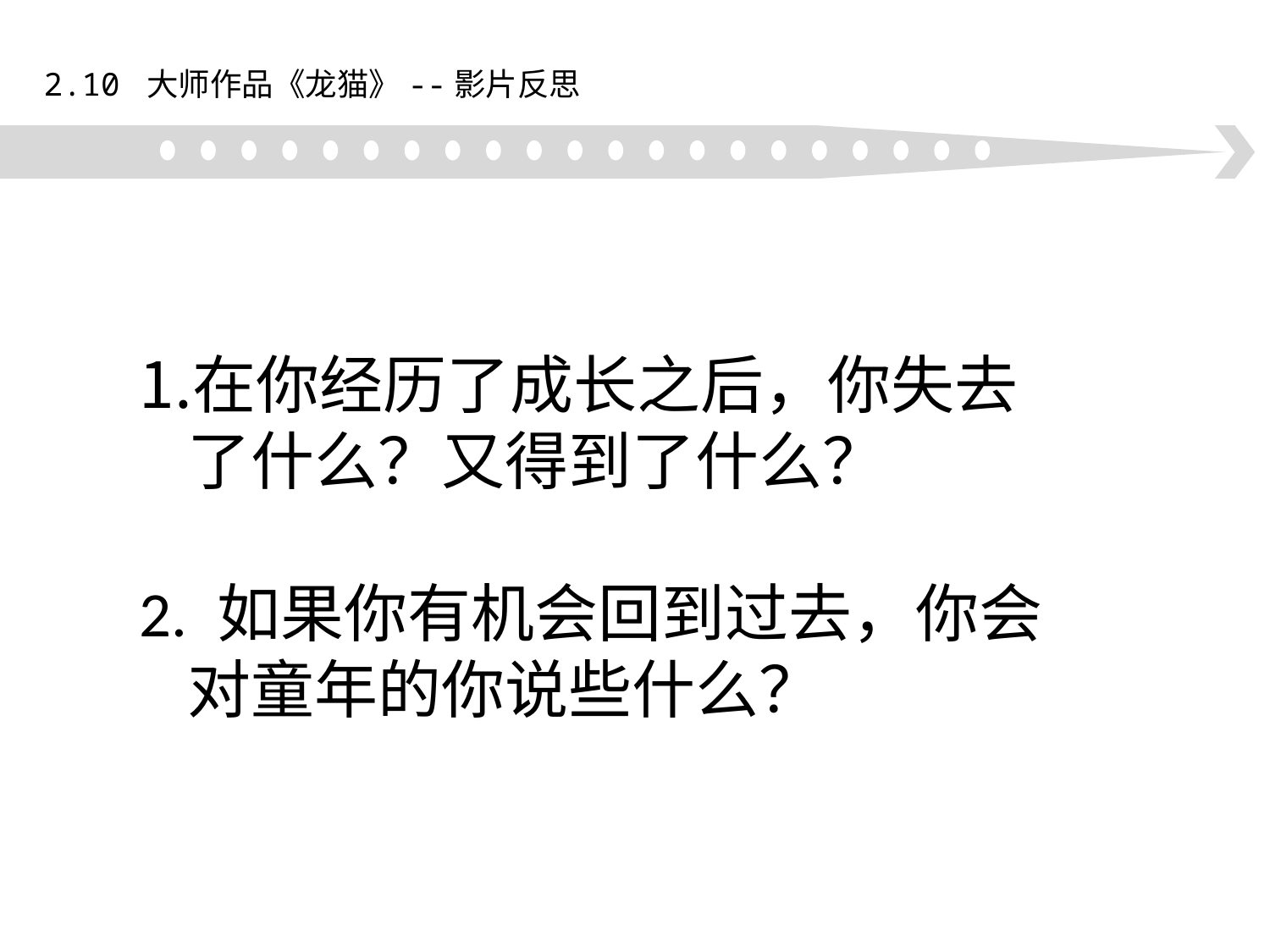

2.10 大师作品《龙猫》--影片反思

在你经历了成长之后，你失去了什么？又得到了什么？

2. 如果你有机会回到过去，你会对童年的你说些什么？